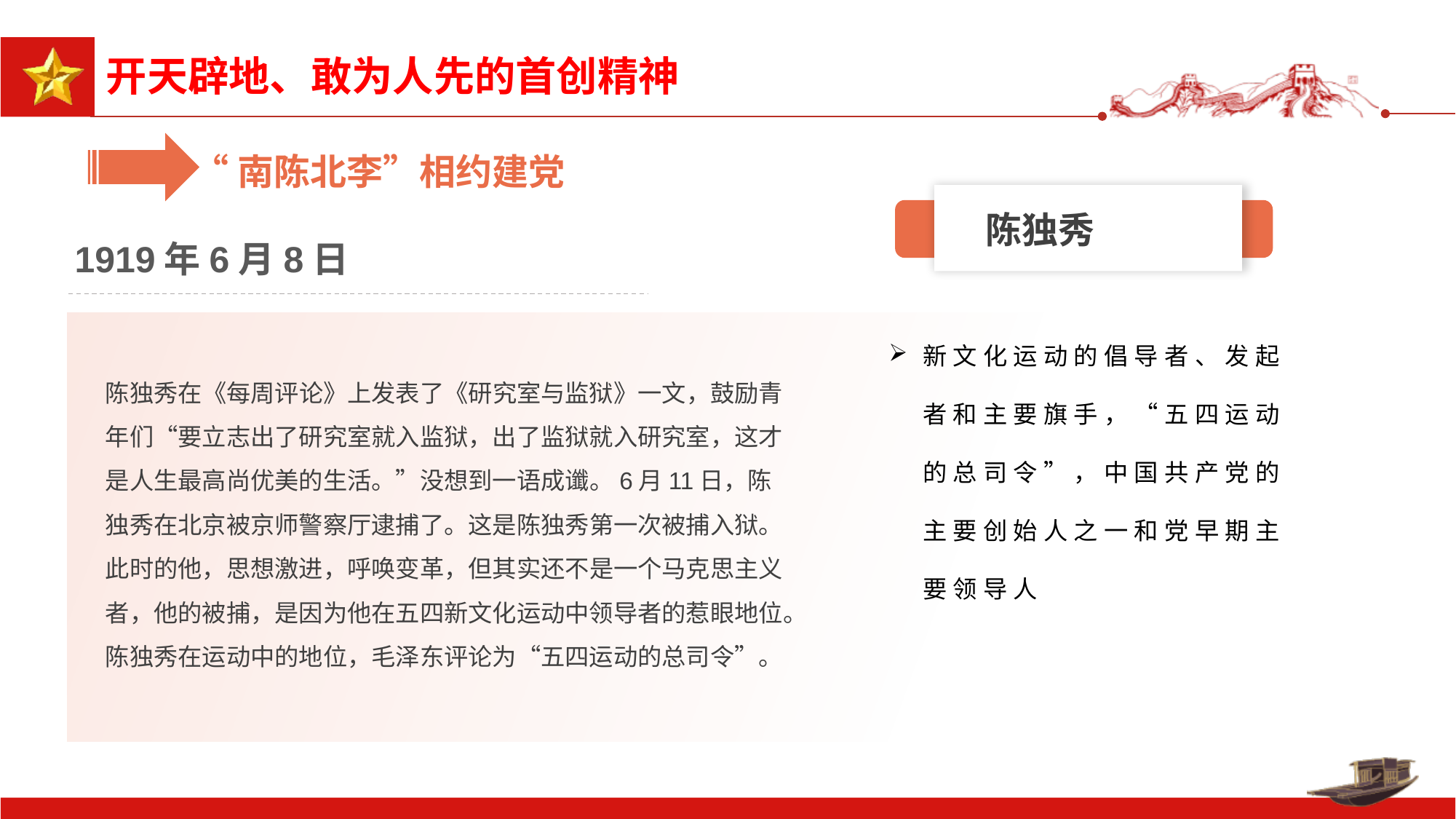

“南陈北李”相约建党

陈独秀
1919年6月8日
新文化运动的倡导者、发起者和主要旗手，“五四运动的总司令”，中国共产党的主要创始人之一和党早期主要领导人

陈独秀在《每周评论》上发表了《研究室与监狱》一文，鼓励青年们“要立志出了研究室就入监狱，出了监狱就入研究室，这才是人生最高尚优美的生活。”没想到一语成谶。6月11日，陈独秀在北京被京师警察厅逮捕了。这是陈独秀第一次被捕入狱。此时的他，思想激进，呼唤变革，但其实还不是一个马克思主义者，他的被捕，是因为他在五四新文化运动中领导者的惹眼地位。陈独秀在运动中的地位，毛泽东评论为“五四运动的总司令”。